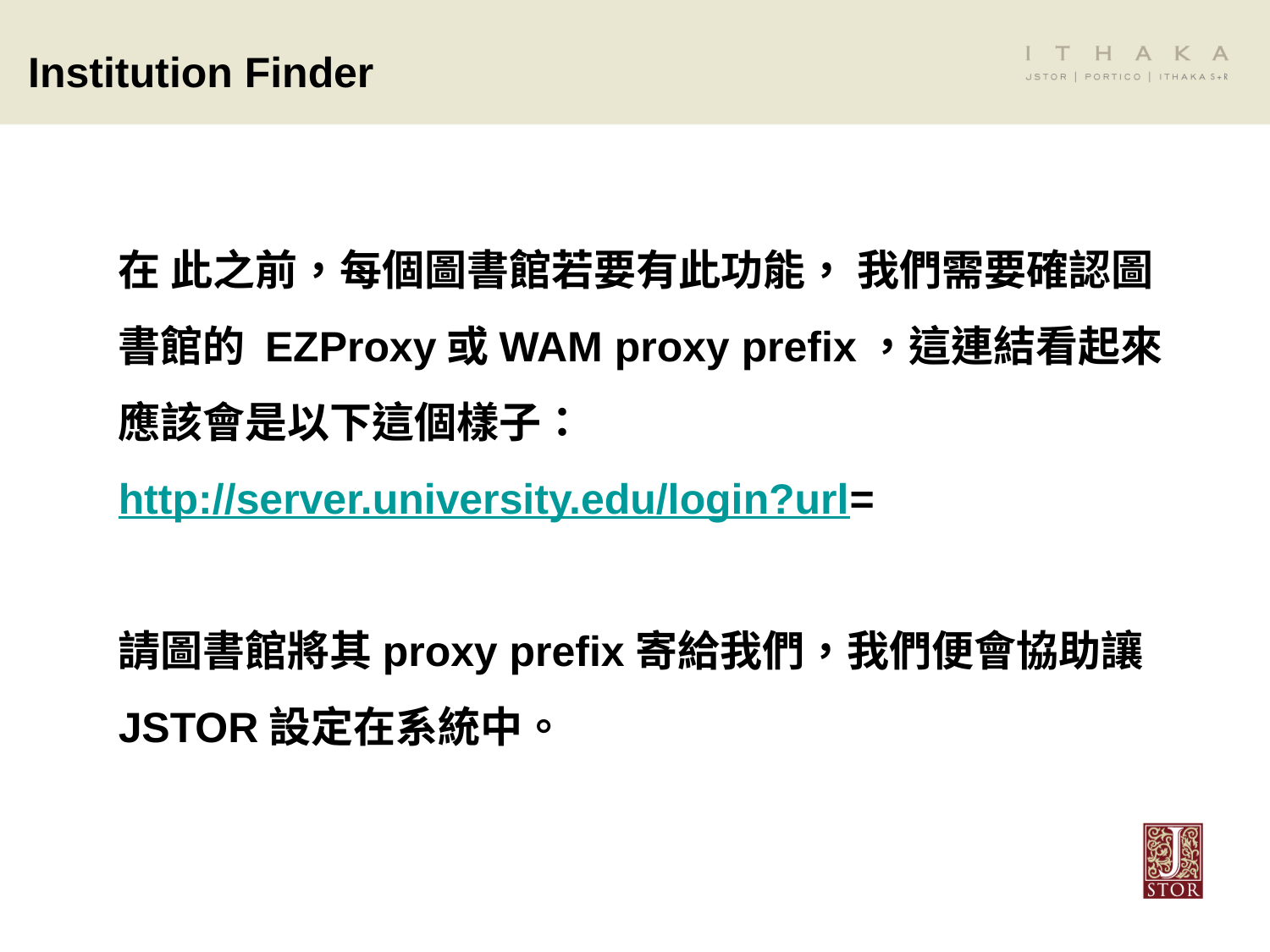

Institution Finder
在 此之前，每個圖書館若要有此功能， 我們需要確認圖書館的 EZProxy或WAM proxy prefix，這連結看起來應該會是以下這個樣子：http://server.university.edu/login?url=

請圖書館將其proxy prefix寄給我們，我們便會協助讓JSTOR設定在系統中。